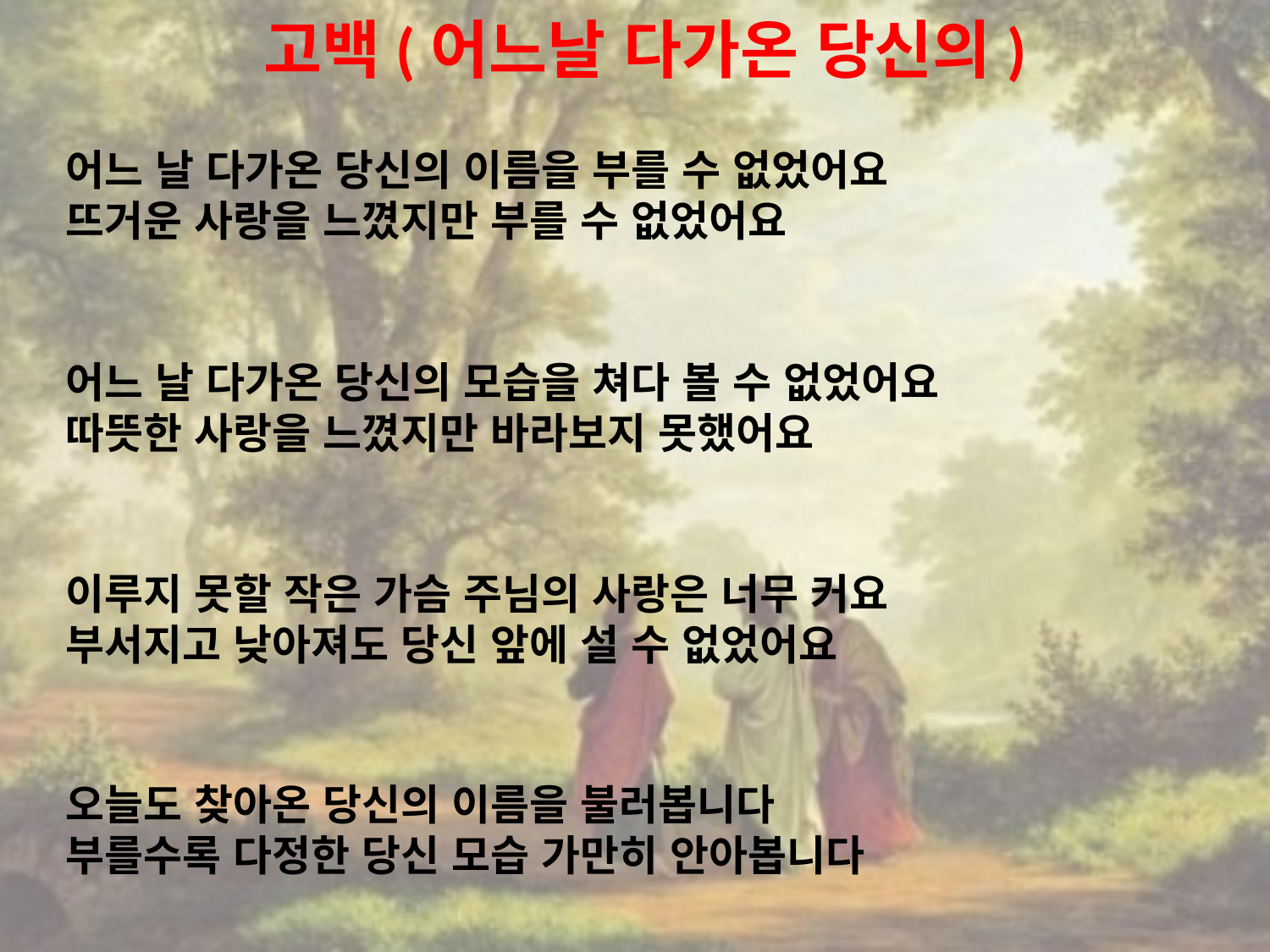

# 고백(어느날 다가온 당신의)
어느 날 다가온 당신의 이름을 부를 수 없었어요
뜨거운 사랑을 느꼈지만 부를 수 없었어요
어느 날 다가온 당신의 모습을 쳐다 볼 수 없었어요
따뜻한 사랑을 느꼈지만 바라보지 못했어요
이루지 못할 작은 가슴 주님의 사랑은 너무 커요
부서지고 낮아져도 당신 앞에 설 수 없었어요
오늘도 찾아온 당신의 이름을 불러봅니다
부를수록 다정한 당신 모습 가만히 안아봅니다